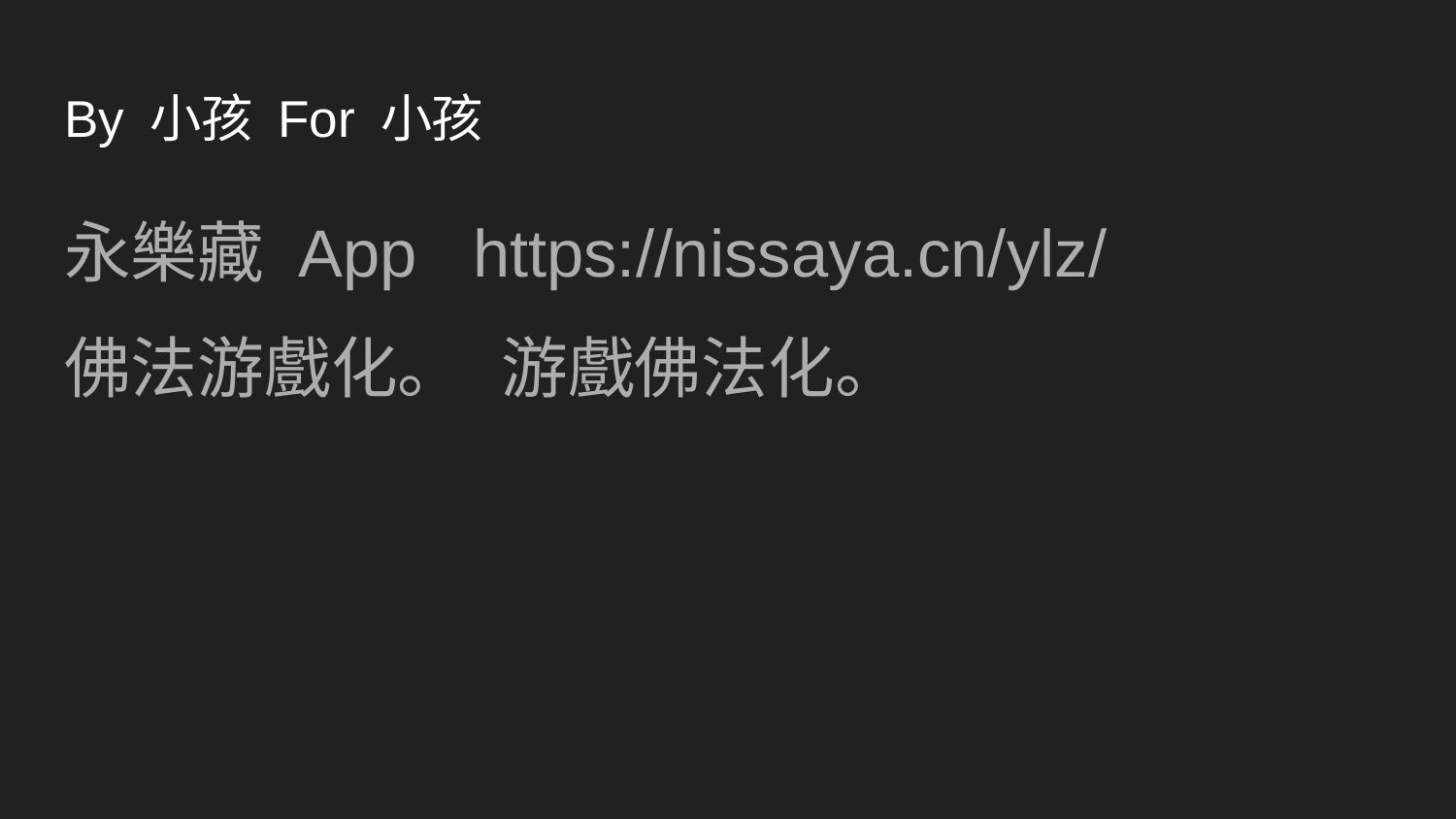

# By 小孩 For 小孩
永樂藏 App   https://nissaya.cn/ylz/
佛法游戲化。  游戲佛法化。